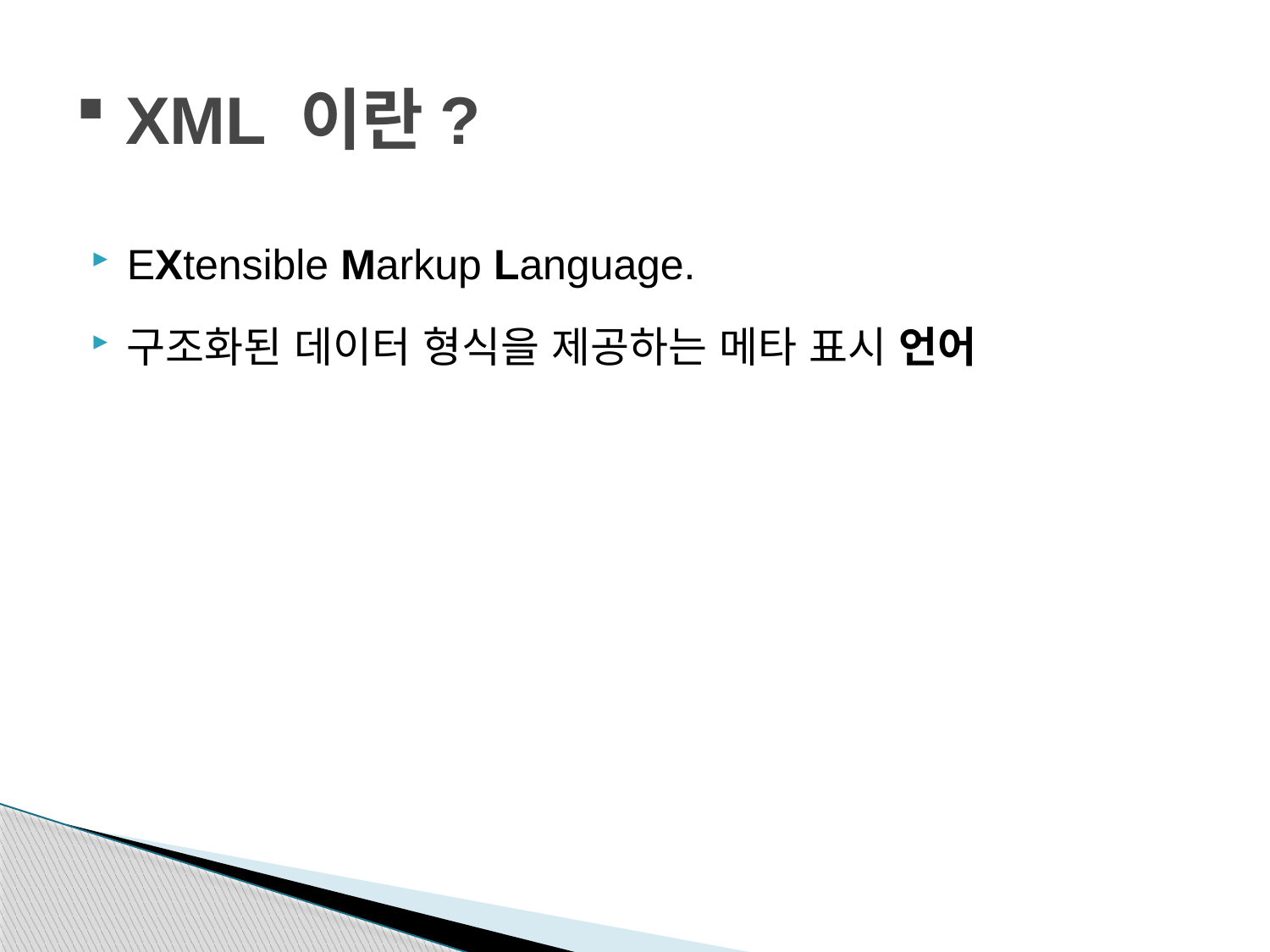

# XML 이란?
EXtensible Markup Language.
구조화된 데이터 형식을 제공하는 메타 표시 언어